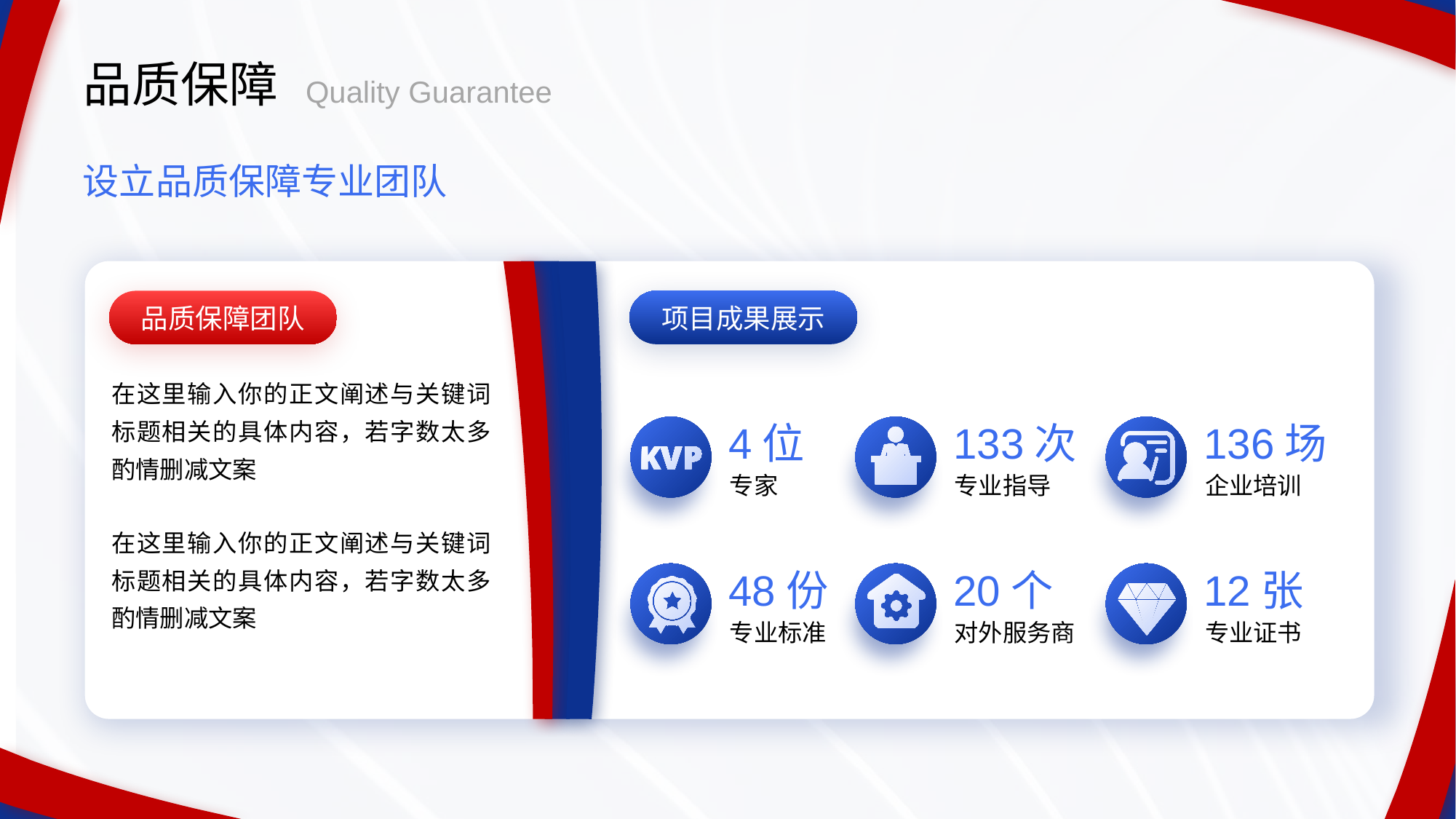

品质保障
Quality Guarantee
设立品质保障专业团队

品质保障团队
项目成果展示
在这里输入你的正文阐述与关键词标题相关的具体内容，若字数太多酌情删减文案
4位
133次
136场

专家
专业指导
企业培训

在这里输入你的正文阐述与关键词标题相关的具体内容，若字数太多酌情删减文案
48份
20个
12张

专业标准
对外服务商
专业证书